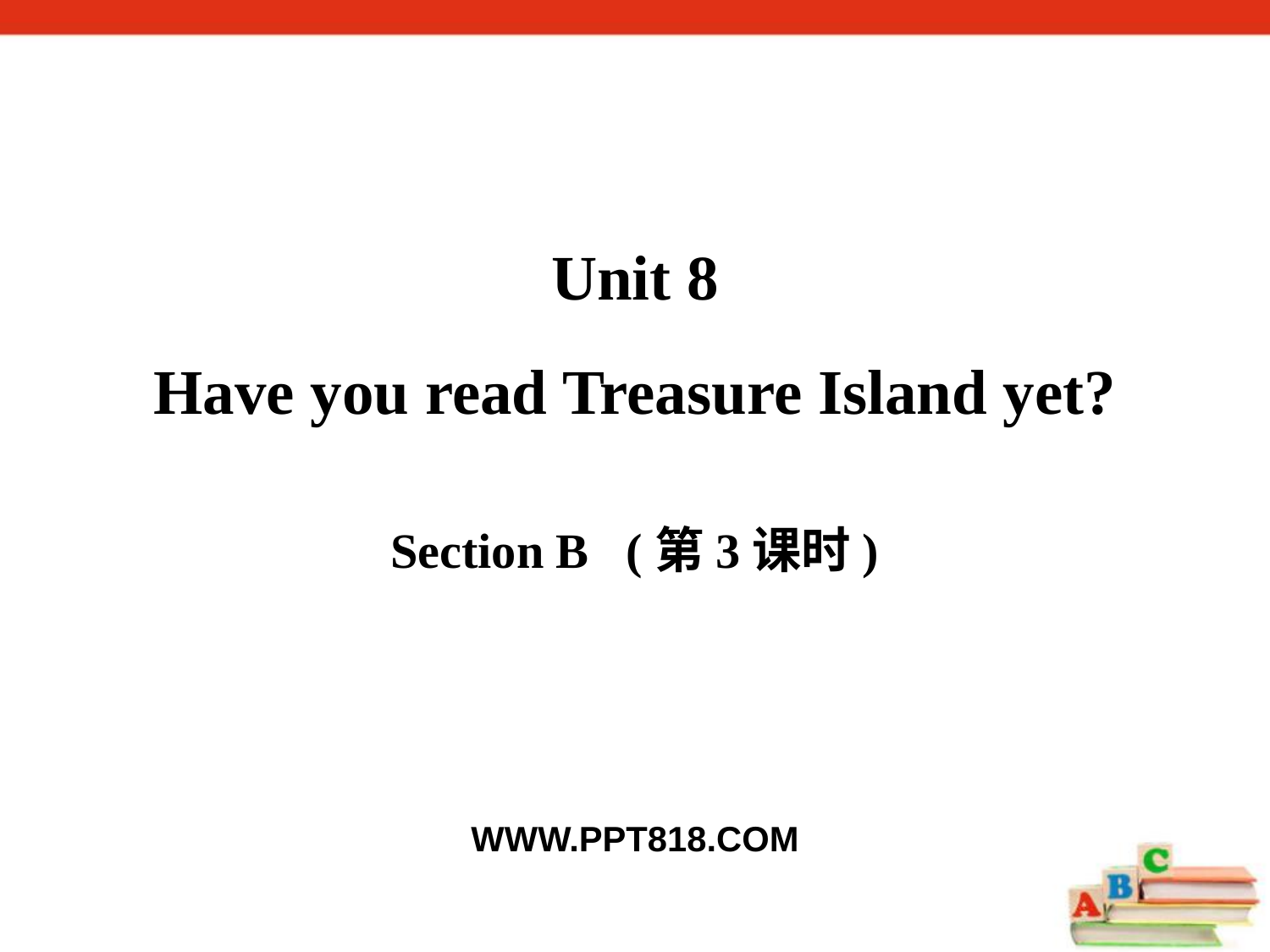

Unit 8
Have you read Treasure Island yet?
Section B   (第3课时)
WWW.PPT818.COM